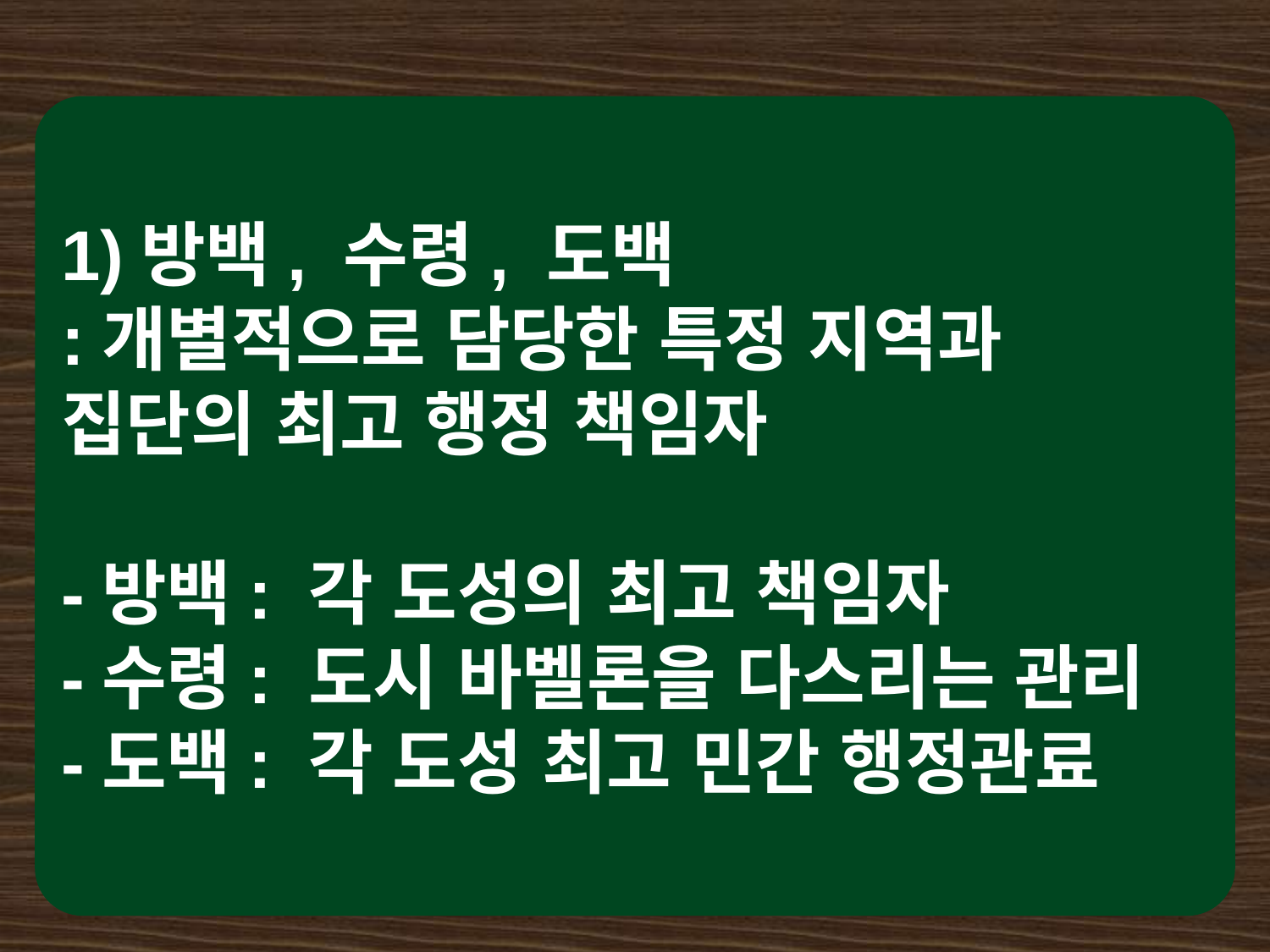

1)방백, 수령, 도백
:개별적으로 담당한 특정 지역과 집단의 최고 행정 책임자

-방백: 각 도성의 최고 책임자
-수령: 도시 바벨론을 다스리는 관리
-도백: 각 도성 최고 민간 행정관료